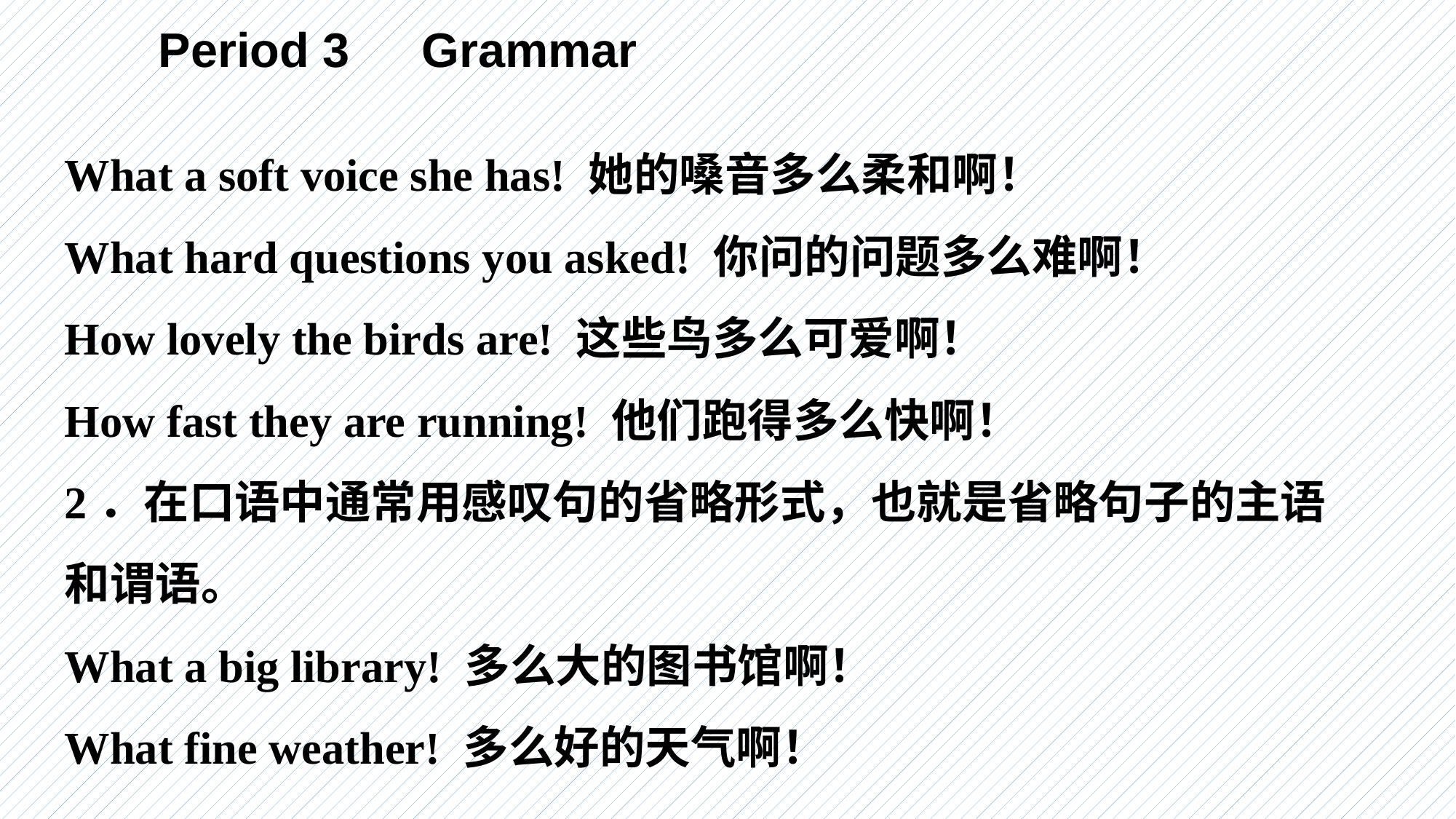

Period 3　Grammar
What a soft voice she has! 她的嗓音多么柔和啊！
What hard questions you asked! 你问的问题多么难啊！
How lovely the birds are! 这些鸟多么可爱啊！
How fast they are running! 他们跑得多么快啊！
2．在口语中通常用感叹句的省略形式，也就是省略句子的主语和谓语。
What a big library! 多么大的图书馆啊！
What fine weather! 多么好的天气啊！